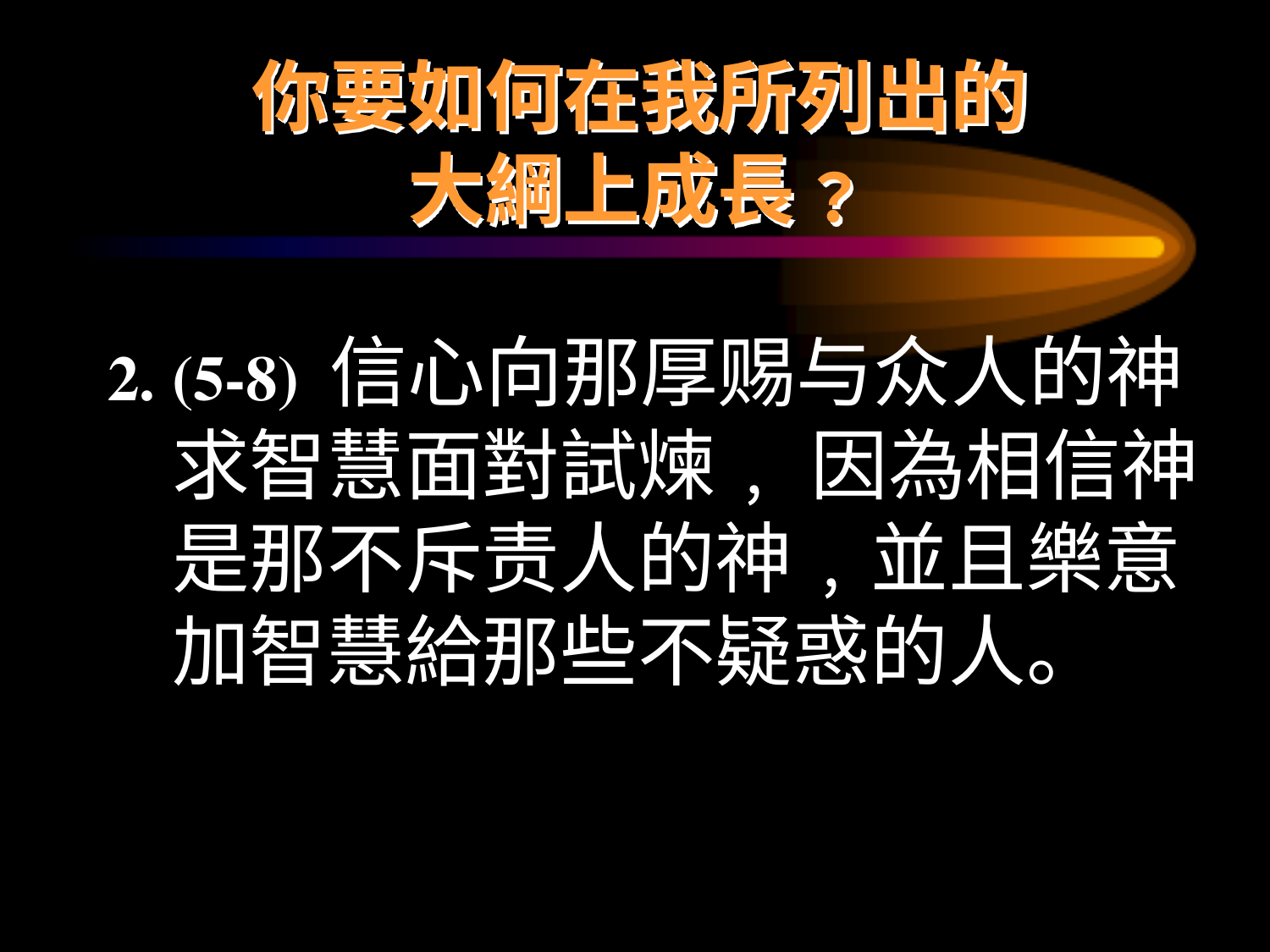

# 你要如何在我所列出的 大綱上成長﹖
2.	(5-8) 信心向那厚赐与众人的神求智慧面對試煉﹐ 因為相信神是那不斥责人的神﹐並且樂意加智慧給那些不疑惑的人。